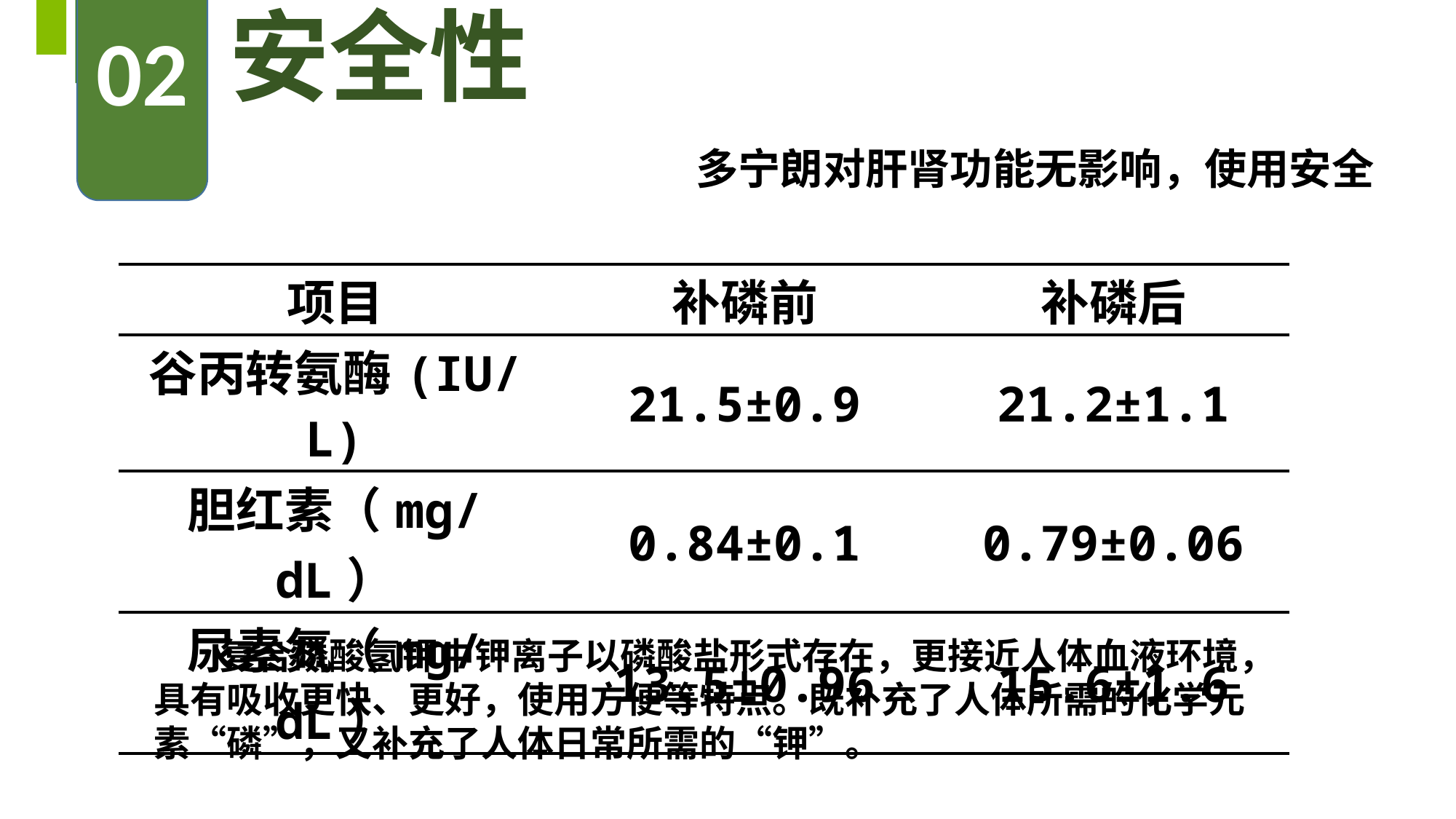

02
安全性
多宁朗对肝肾功能无影响，使用安全
| 项目 | 补磷前 | 补磷后 |
| --- | --- | --- |
| 谷丙转氨酶(IU/L) | 21.5±0.9 | 21.2±1.1 |
| 胆红素（mg/dL） | 0.84±0.1 | 0.79±0.06 |
| 尿素氮（mg/dL） | 13.5±0.96 | 15.6±1.6 |
       复合磷酸氢钾中钾离子以磷酸盐形式存在，更接近人体血液环境，具有吸收更快、更好，使用方便等特点。既补充了人体所需的化学元素“磷”，又补充了人体日常所需的“钾”。